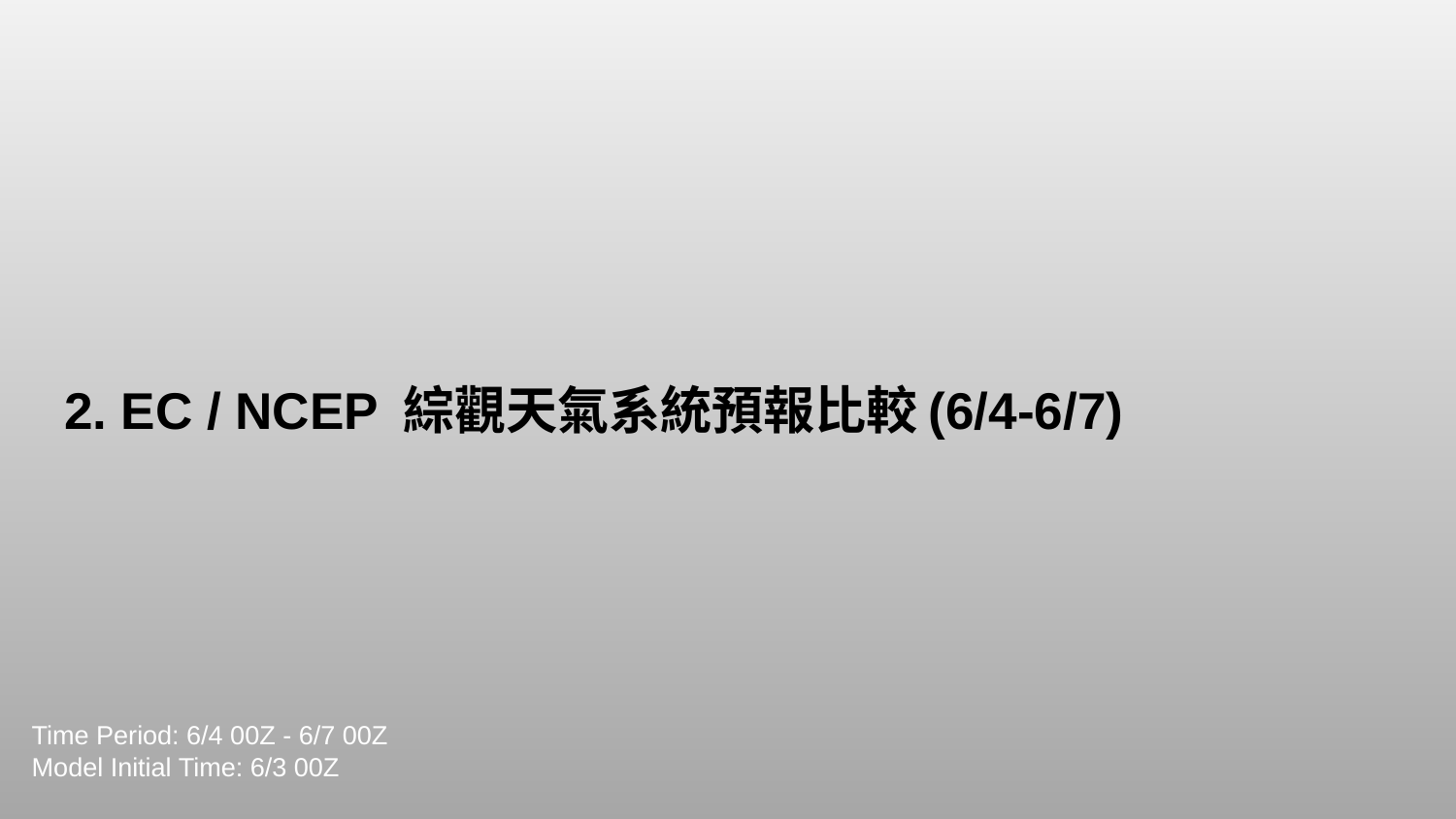

# 2. EC / NCEP 綜觀天氣系統預報比較(6/4-6/7)

Time Period: 6/4 00Z - 6/7 00Z
Model Initial Time: 6/3 00Z